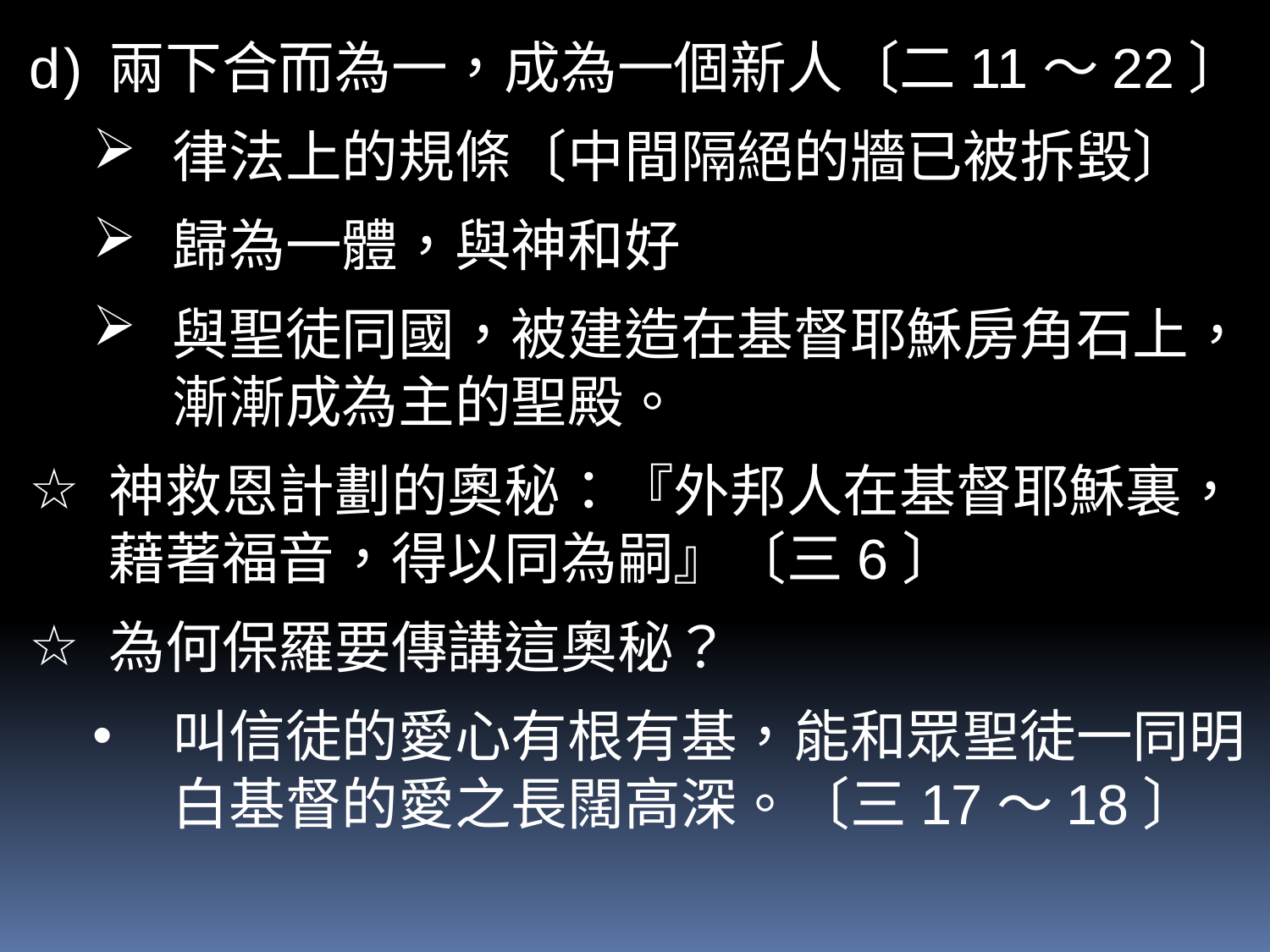

兩下合而為一，成為一個新人〔二11～22〕
律法上的規條〔中間隔絕的牆已被拆毀〕
歸為一體，與神和好
與聖徒同國，被建造在基督耶穌房角石上，漸漸成為主的聖殿。
神救恩計劃的奧秘：『外邦人在基督耶穌裏，藉著福音，得以同為嗣』〔三6〕
為何保羅要傳講這奧秘？
叫信徒的愛心有根有基，能和眾聖徒一同明白基督的愛之長闊高深。〔三17～18〕